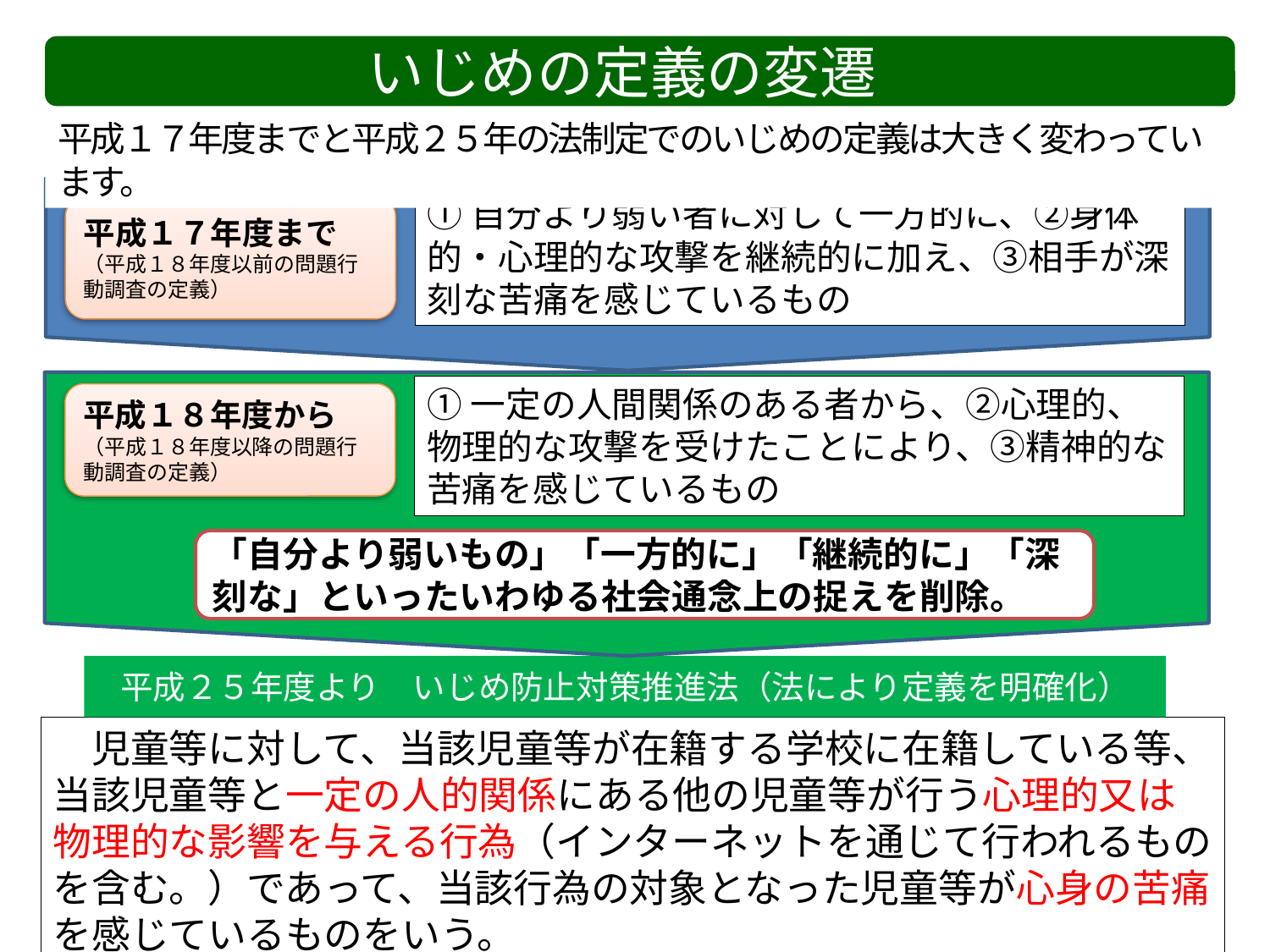

いじめの定義の変遷
平成１７年度までと平成２５年の法制定でのいじめの定義は大きく変わっています。
①自分より弱い者に対して一方的に、②身体的・心理的な攻撃を継続的に加え、③相手が深刻な苦痛を感じているもの
平成１７年度まで
（平成１８年度以前の問題行動調査の定義）
①一定の人間関係のある者から、②心理的、物理的な攻撃を受けたことにより、③精神的な苦痛を感じているもの
平成１８年度から
（平成１８年度以降の問題行動調査の定義）
「自分より弱いもの」「一方的に」「継続的に」「深刻な」といったいわゆる社会通念上の捉えを削除。
平成２５年度より　いじめ防止対策推進法（法により定義を明確化）
　児童等に対して、当該児童等が在籍する学校に在籍している等、当該児童等と一定の人的関係にある他の児童等が行う心理的又は物理的な影響を与える行為（インターネットを通じて行われるものを含む。）であって、当該行為の対象となった児童等が心身の苦痛を感じているものをいう。